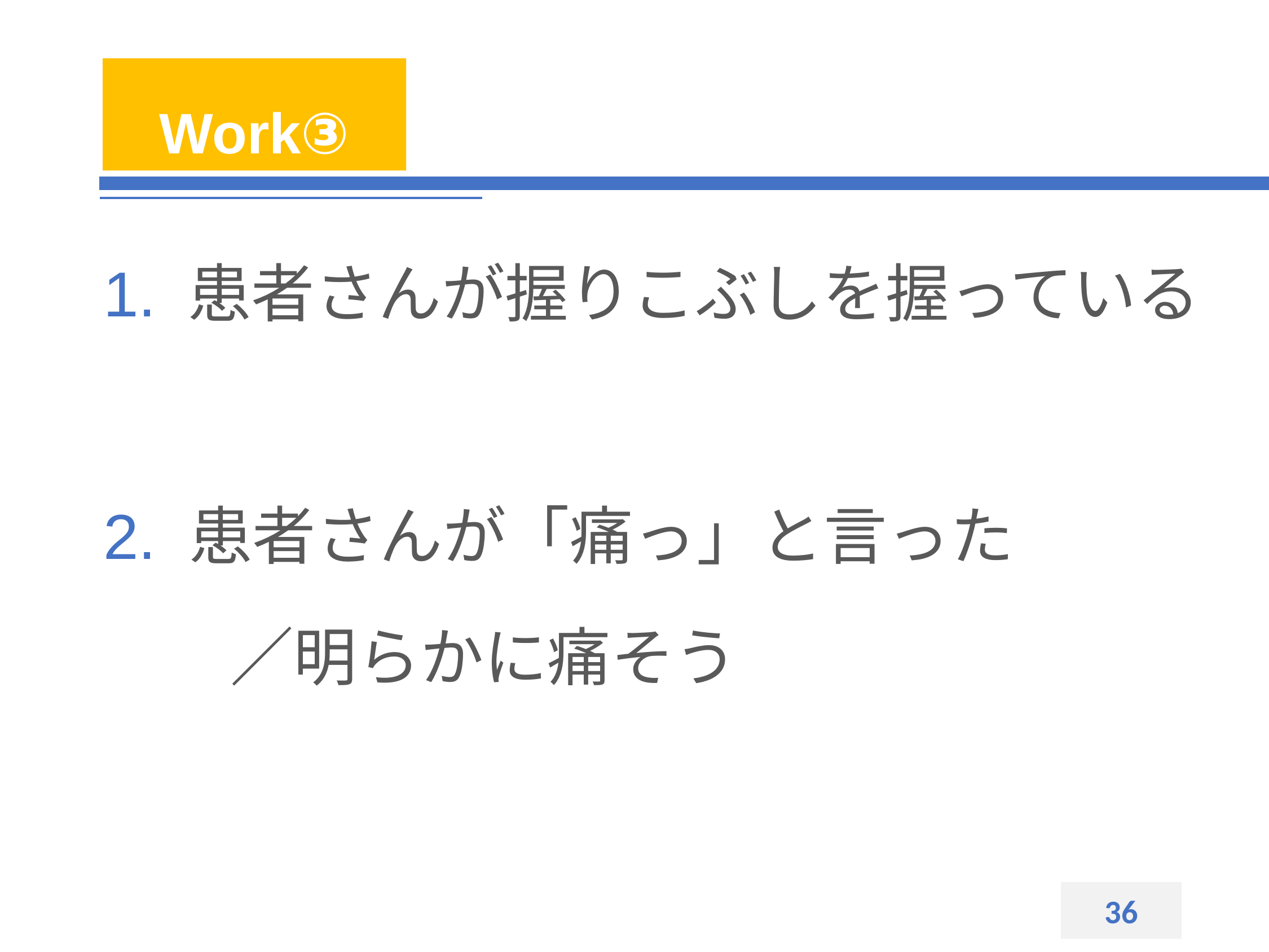

Work③
患者さんが握りこぶしを握っている

2. 患者さんが「痛っ」と言った
　　／明らかに痛そう

36